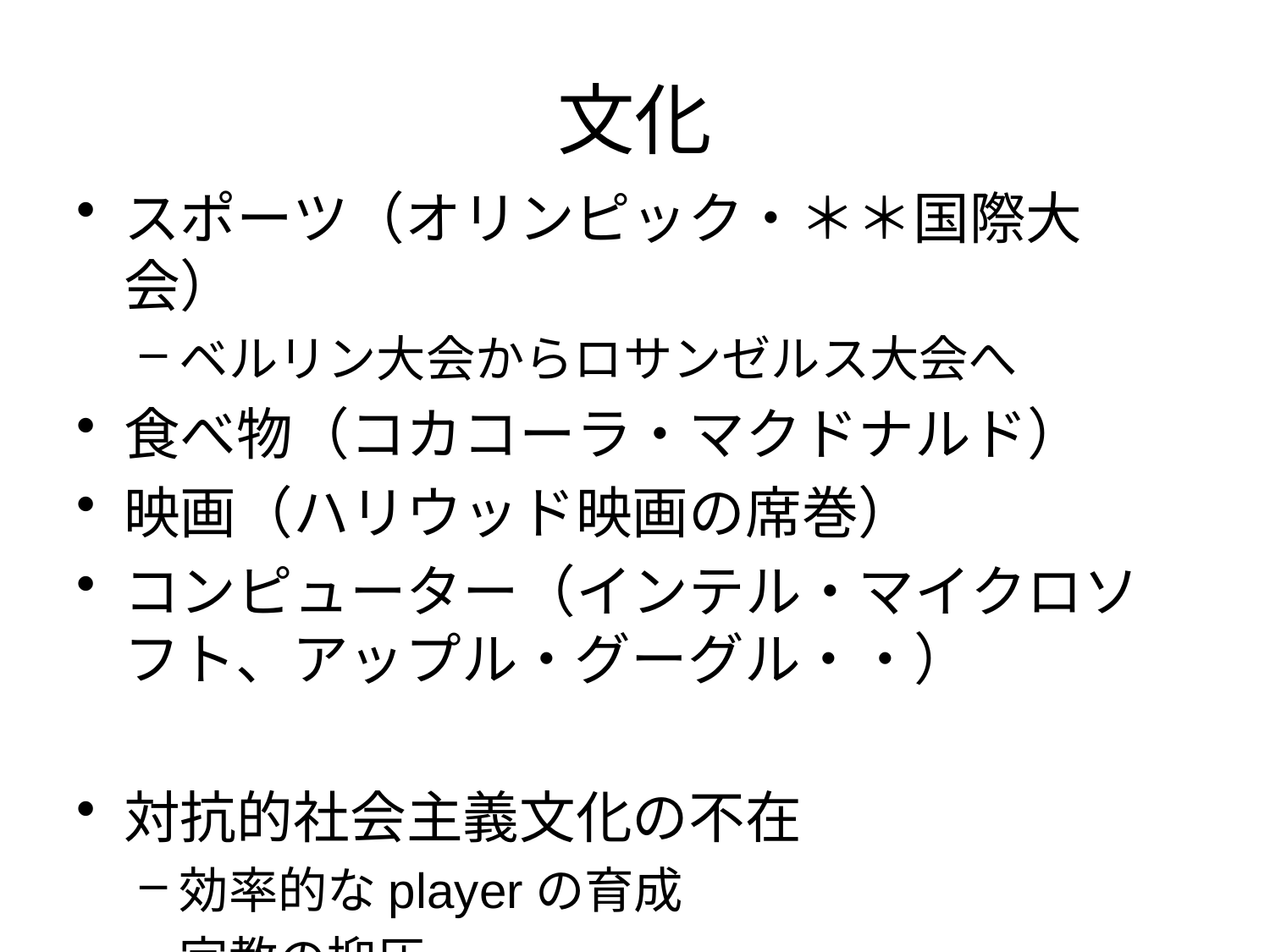

# 文化
スポーツ（オリンピック・＊＊国際大会）
ベルリン大会からロサンゼルス大会へ
食べ物（コカコーラ・マクドナルド）
映画（ハリウッド映画の席巻）
コンピューター（インテル・マイクロソフト、アップル・グーグル・・）

対抗的社会主義文化の不在
効率的なplayerの育成
宗教の抑圧